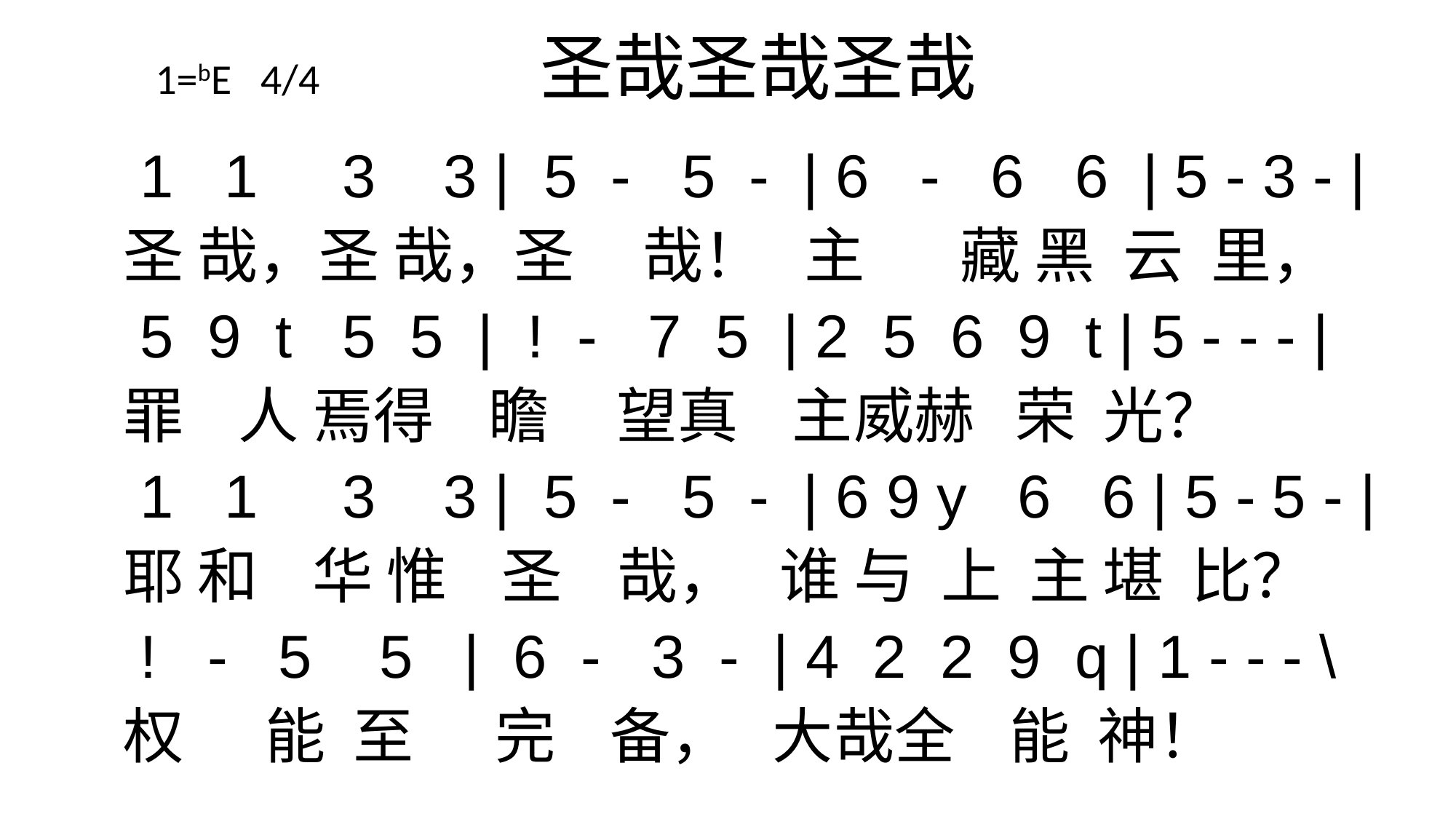

# 1=bE   4/4           圣哉圣哉圣哉
 1   1     3    3 |  5  -   5  -  | 6   -   6   6  | 5 - 3 - |
圣 哉，圣 哉，圣     哉！   主       藏 黑  云  里，
 5  9  t   5  5  |  !  -   7  5  | 2  5  6  9  t | 5 - - - |
罪    人 焉得    瞻     望真    主威赫   荣  光？
 1   1     3    3 |  5  -   5  -  | 6 9 y   6   6 | 5 - 5 - |
耶 和    华 惟    圣    哉，   谁 与  上  主 堪  比？
 !   -   5    5   |  6  -   3  -  | 4  2  2  9  q | 1 - - - \
权      能  至      完    备，   大哉全    能  神！

4-3